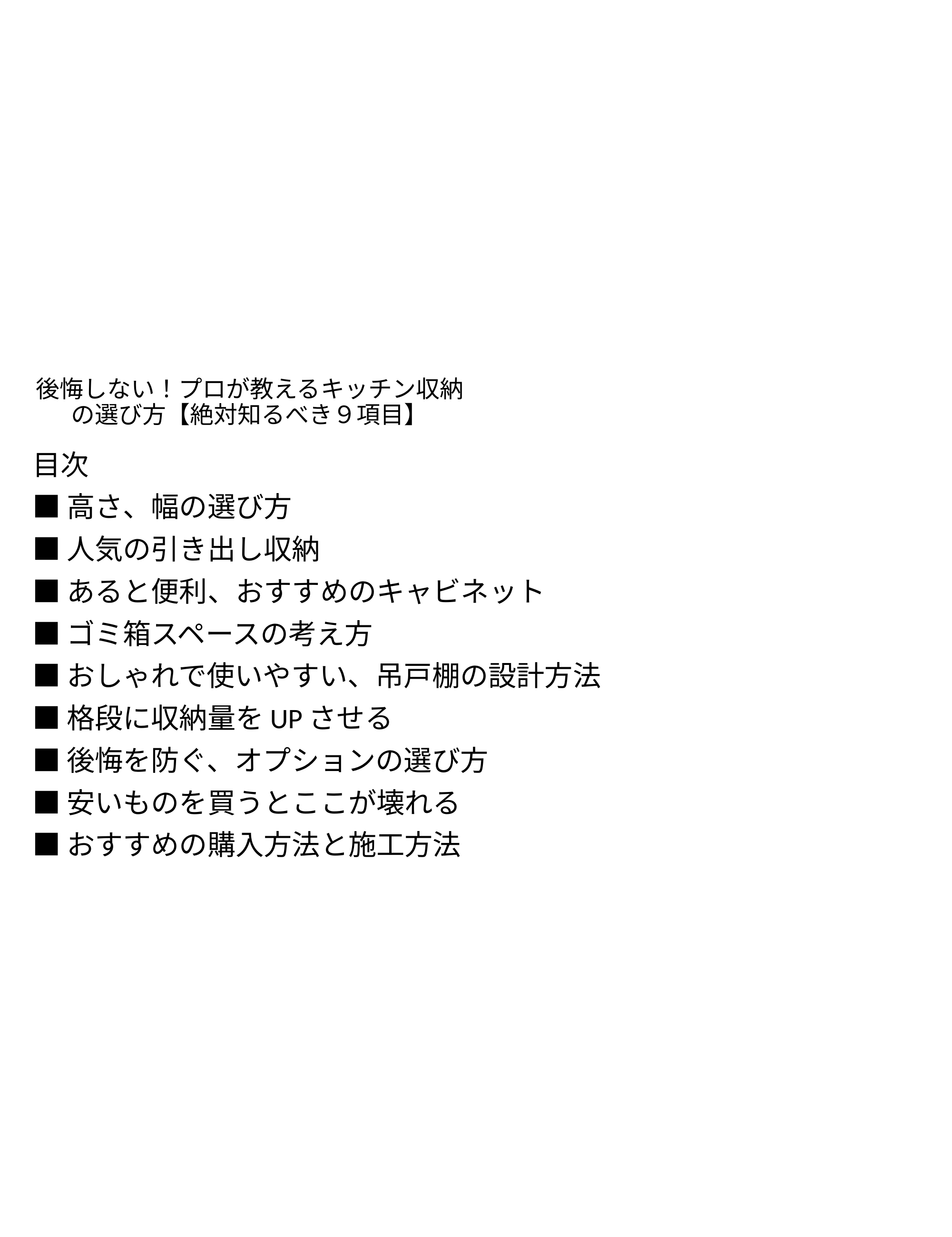

# 後悔しない！プロが教えるキッチン収納の選び方【絶対知るべき９項目】
目次
■高さ、幅の選び方
■人気の引き出し収納
■あると便利、おすすめのキャビネット
■ゴミ箱スペースの考え方
■おしゃれで使いやすい、吊戸棚の設計方法
■格段に収納量をUPさせる
■後悔を防ぐ、オプションの選び方
■安いものを買うとここが壊れる
■おすすめの購入方法と施工方法